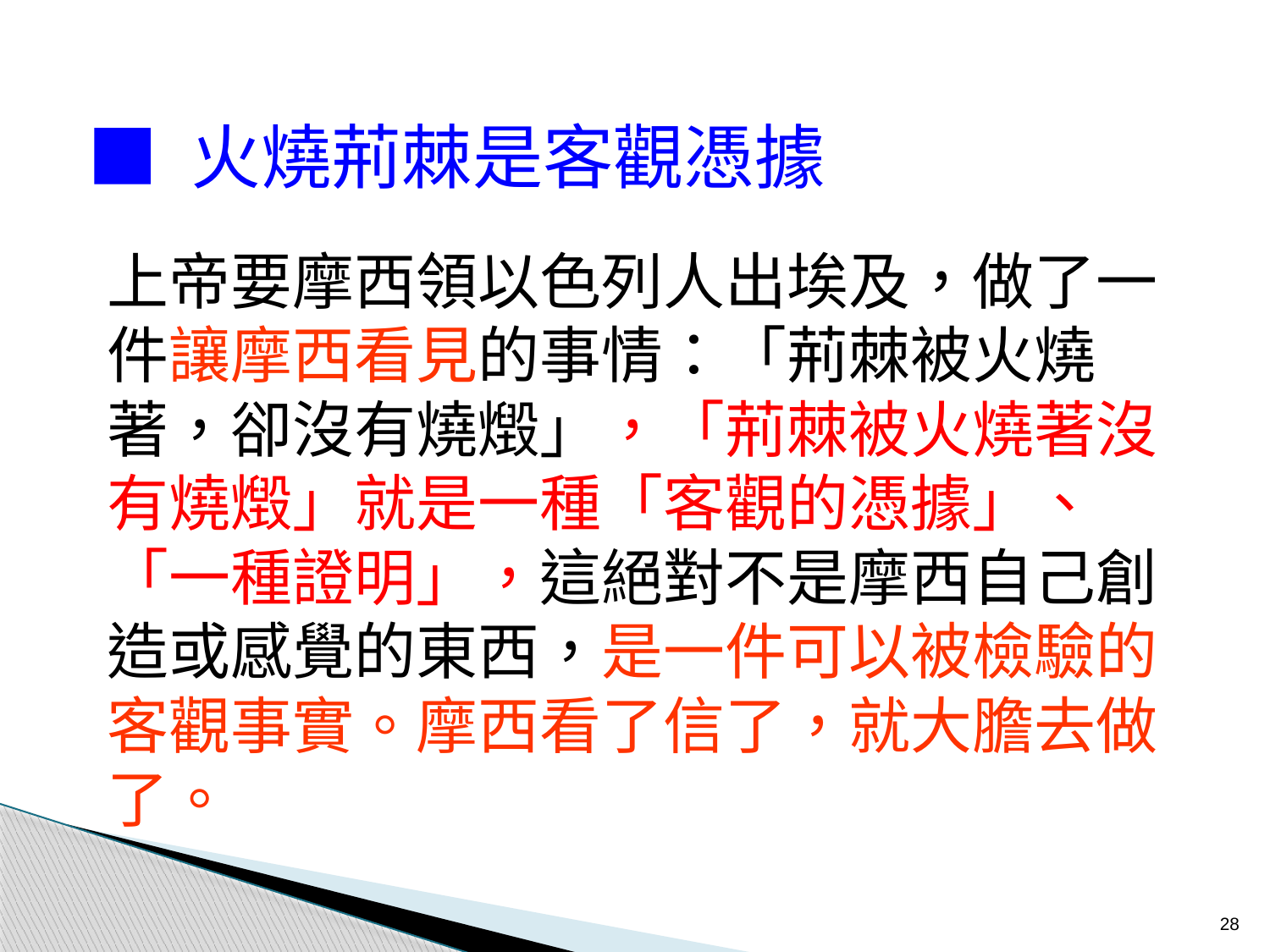

■ 火燒荊棘是客觀憑據
上帝要摩西領以色列人出埃及，做了一件讓摩西看見的事情：「荊棘被火燒著，卻沒有燒燬」，「荊棘被火燒著沒有燒燬」就是一種「客觀的憑據」、「一種證明」，這絕對不是摩西自己創造或感覺的東西，是一件可以被檢驗的客觀事實。摩西看了信了，就大膽去做了。
28